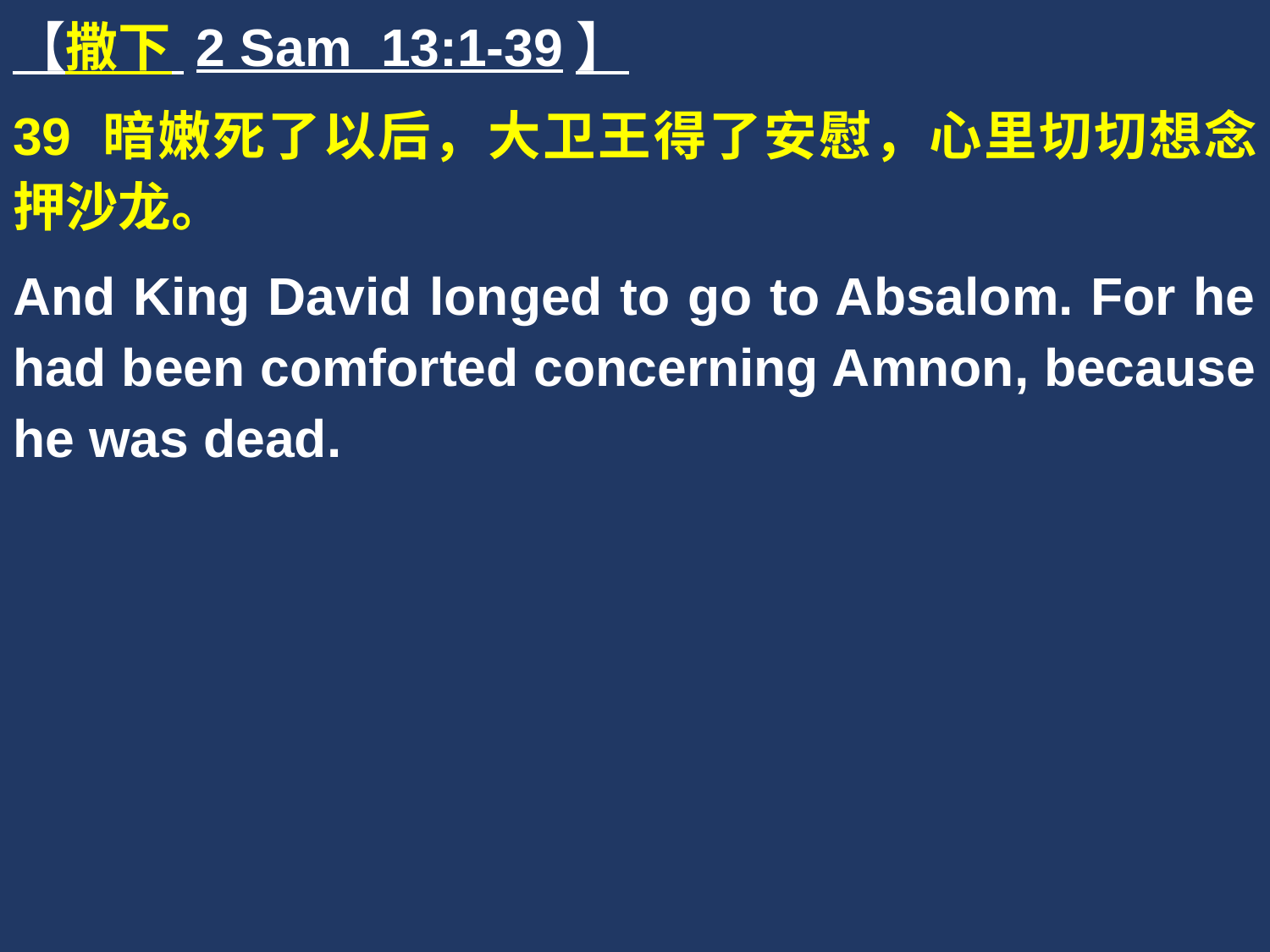

【撒下 2 Sam  13:1-39】
39 暗嫩死了以后，大卫王得了安慰，心里切切想念押沙龙。
And King David longed to go to Absalom. For he had been comforted concerning Amnon, because he was dead.